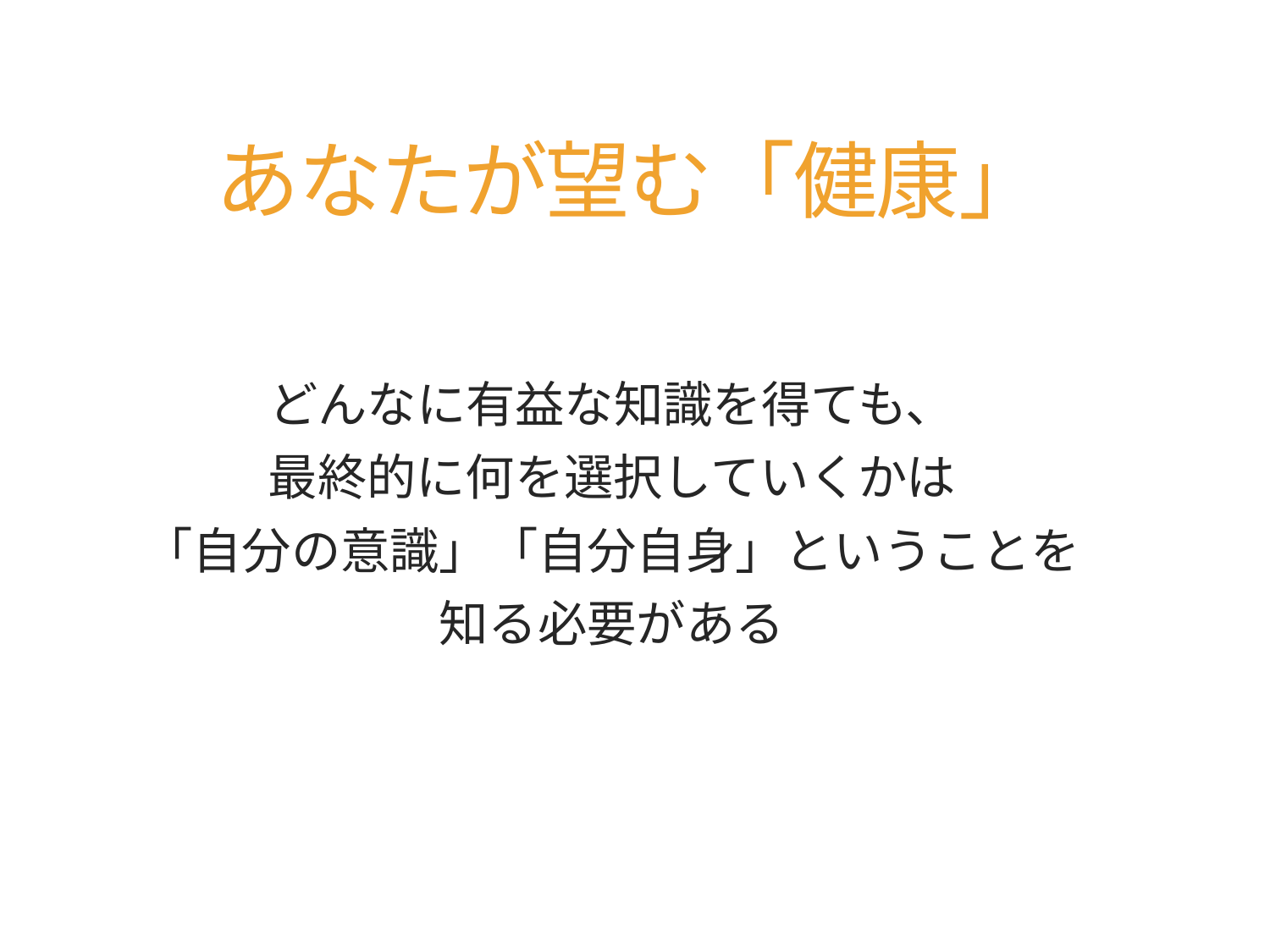

# あなたが望む「健康」
どんなに有益な知識を得ても、
最終的に何を選択していくかは
「自分の意識」「自分自身」ということを
知る必要がある